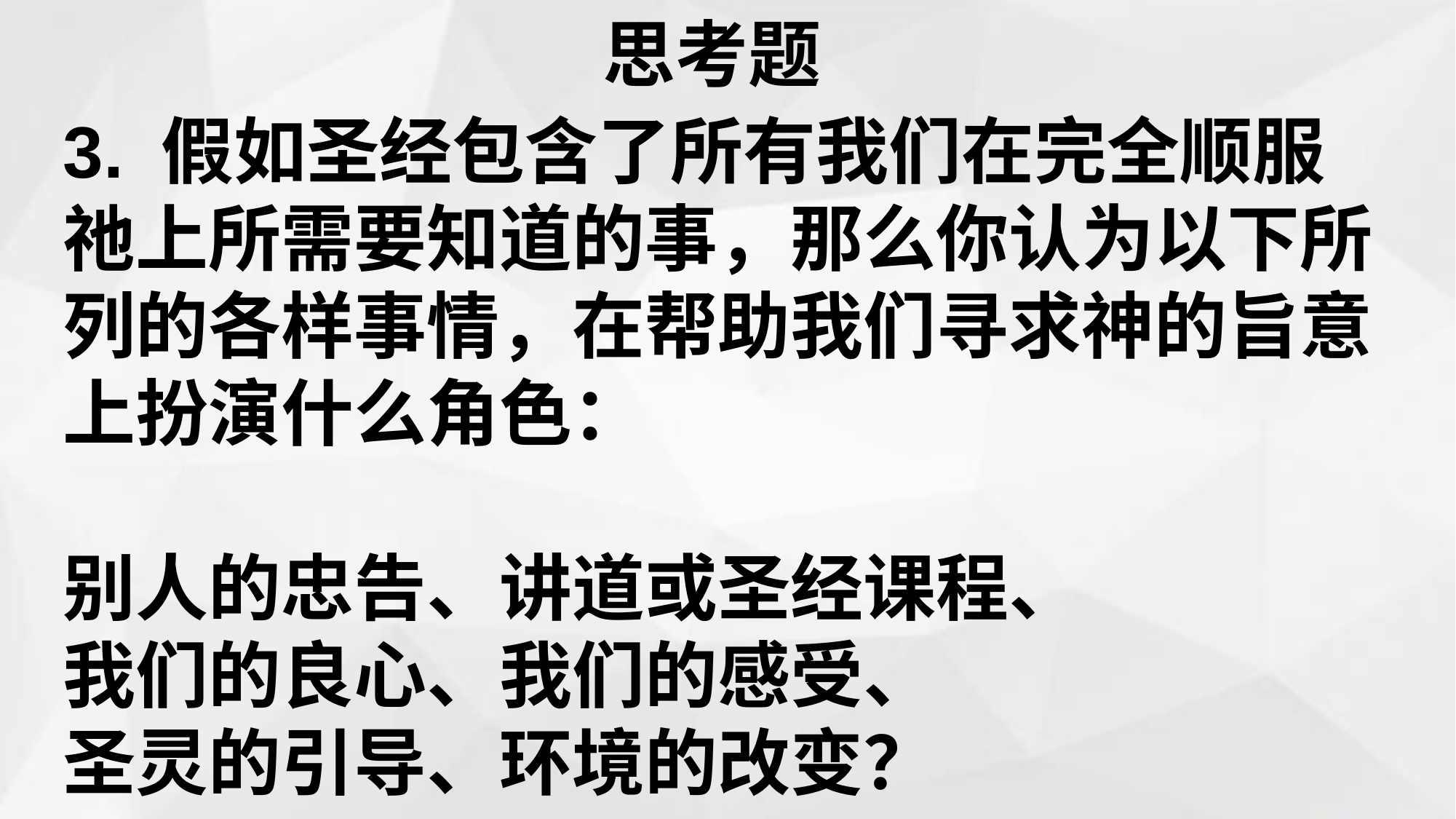

思考题
3. 假如圣经包含了所有我们在完全顺服祂上所需要知道的事，那么你认为以下所列的各样事情，在帮助我们寻求神的旨意上扮演什么角色：

别人的忠告、讲道或圣经课程、
我们的良心、我们的感受、
圣灵的引导、环境的改变？
16